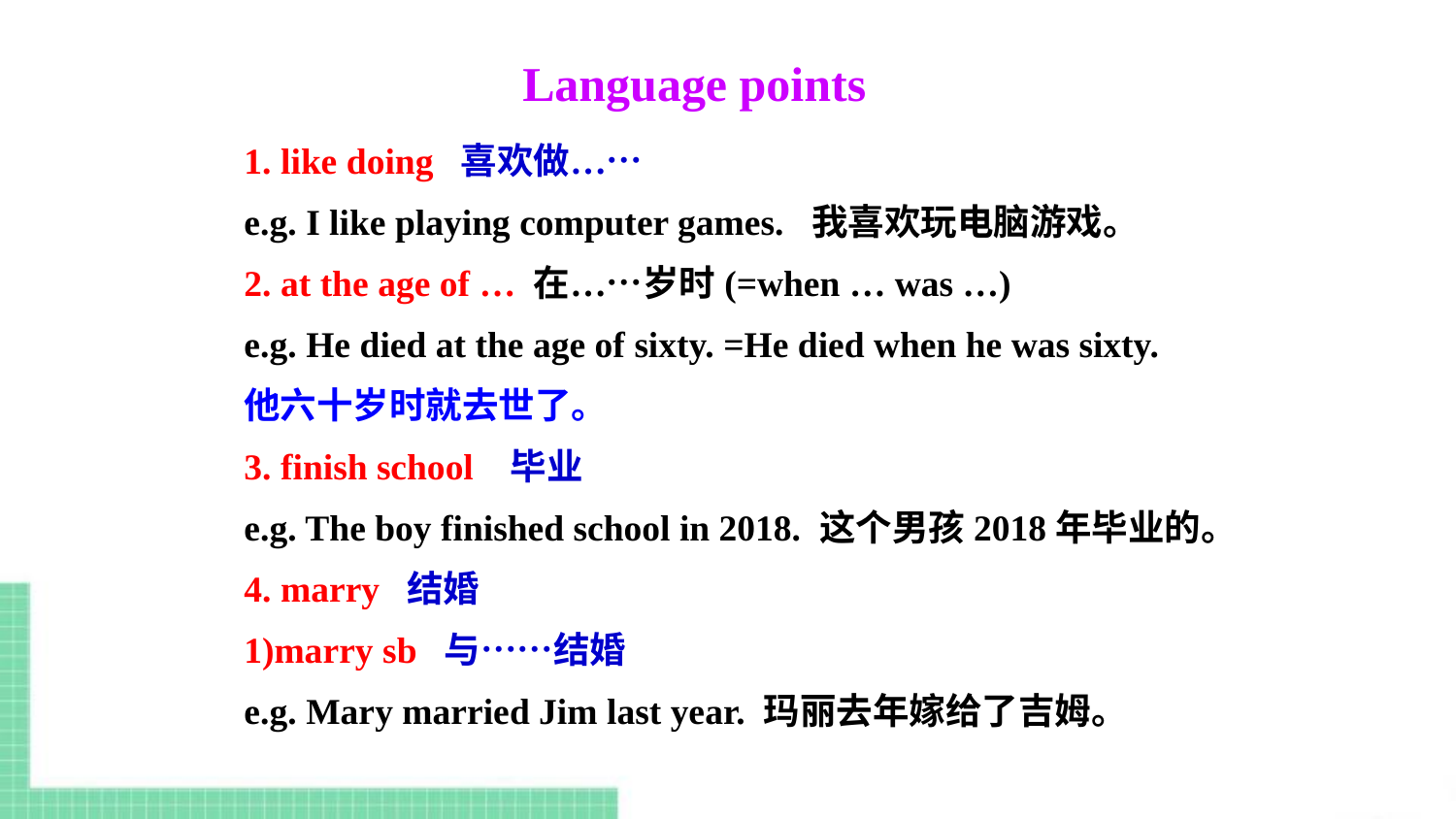

Language points
1. like doing  喜欢做……
e.g. I like playing computer games.  我喜欢玩电脑游戏。
2. at the age of … 在……岁时(=when … was …)
e.g. He died at the age of sixty. =He died when he was sixty.
他六十岁时就去世了。
3. finish school   毕业
e.g. The boy finished school in 2018. 这个男孩2018年毕业的。
4. marry  结婚
1)marry sb  与……结婚
e.g. Mary married Jim last year. 玛丽去年嫁给了吉姆。